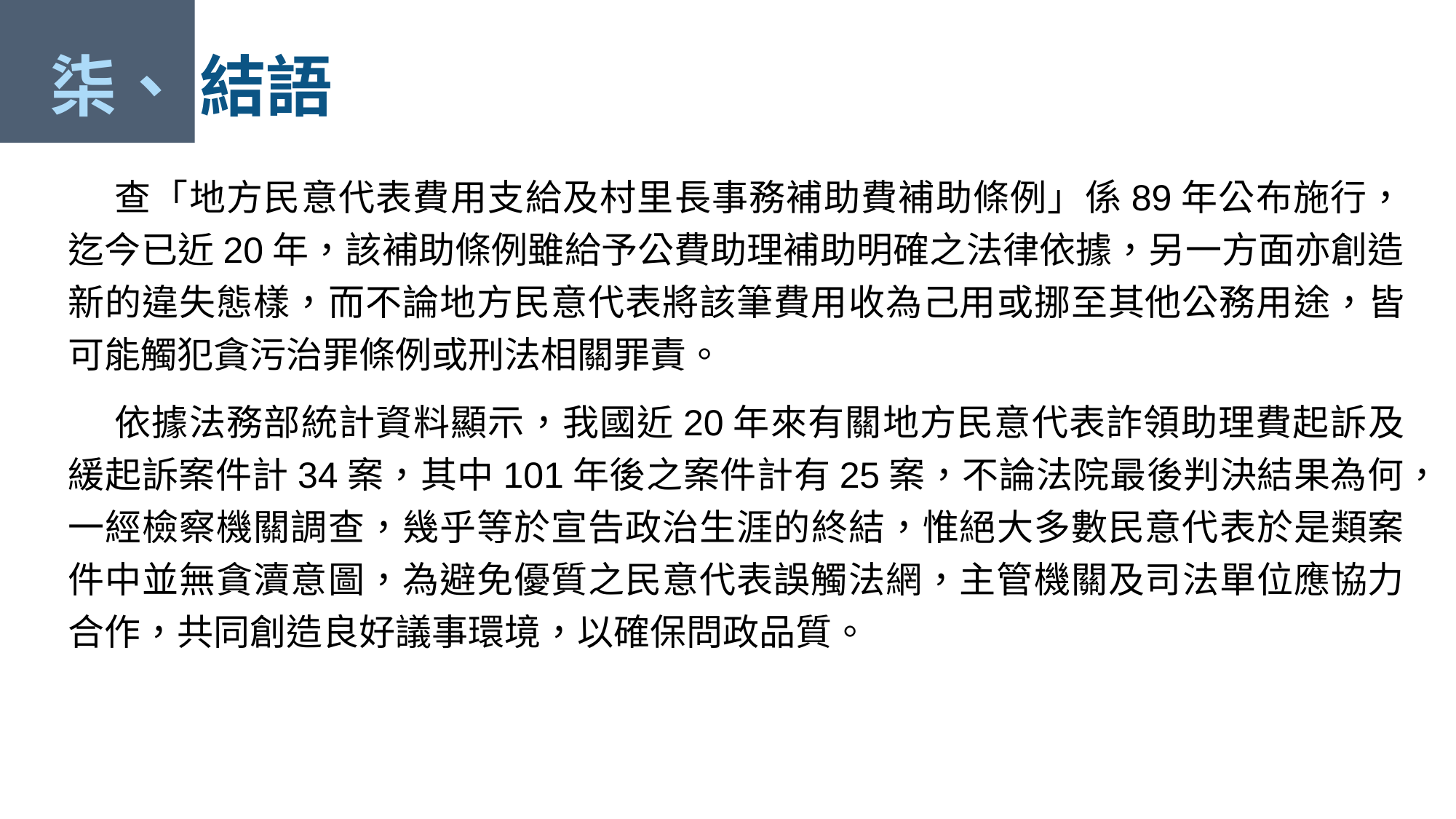

柒、 結語
    查「地方民意代表費用支給及村里長事務補助費補助條例」係89年公布施行，迄今已近20年，該補助條例雖給予公費助理補助明確之法律依據，另一方面亦創造新的違失態樣，而不論地方民意代表將該筆費用收為己用或挪至其他公務用途，皆可能觸犯貪污治罪條例或刑法相關罪責。
    依據法務部統計資料顯示，我國近20年來有關地方民意代表詐領助理費起訴及緩起訴案件計34案，其中101年後之案件計有25案，不論法院最後判決結果為何，一經檢察機關調查，幾乎等於宣告政治生涯的終結，惟絕大多數民意代表於是類案件中並無貪瀆意圖，為避免優質之民意代表誤觸法網，主管機關及司法單位應協力合作，共同創造良好議事環境，以確保問政品質。